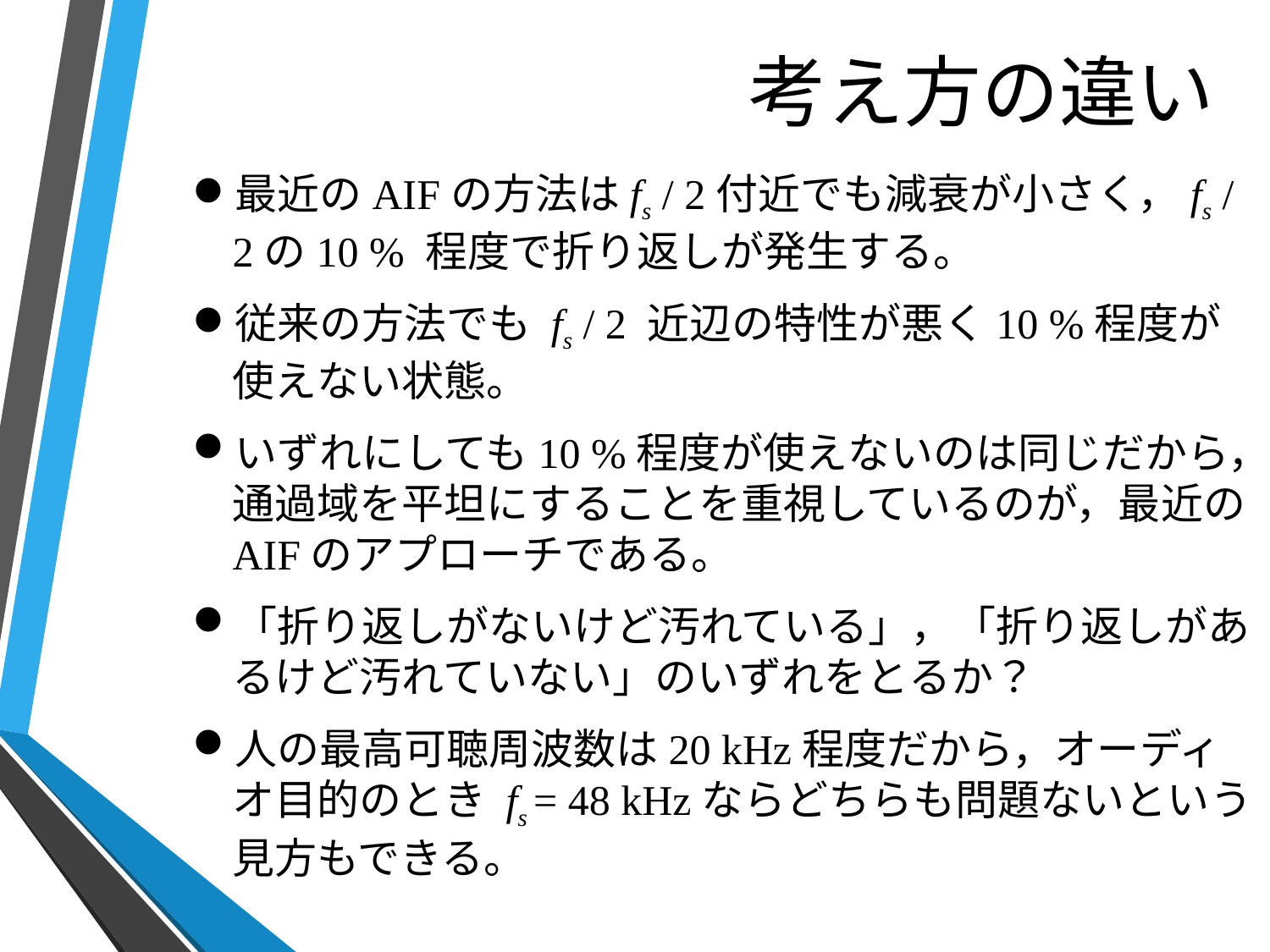

# 考え方の違い
最近のAIFの方法はfs / 2付近でも減衰が小さく，fs / 2の10 % 程度で折り返しが発生する。
従来の方法でも fs / 2 近辺の特性が悪く10 %程度が使えない状態。
いずれにしても10 %程度が使えないのは同じだから，通過域を平坦にすることを重視しているのが，最近のAIFのアプローチである。
「折り返しがないけど汚れている」，「折り返しがあるけど汚れていない」のいずれをとるか？
人の最高可聴周波数は20 kHz程度だから，オーディオ目的のとき fs = 48 kHzならどちらも問題ないという見方もできる。